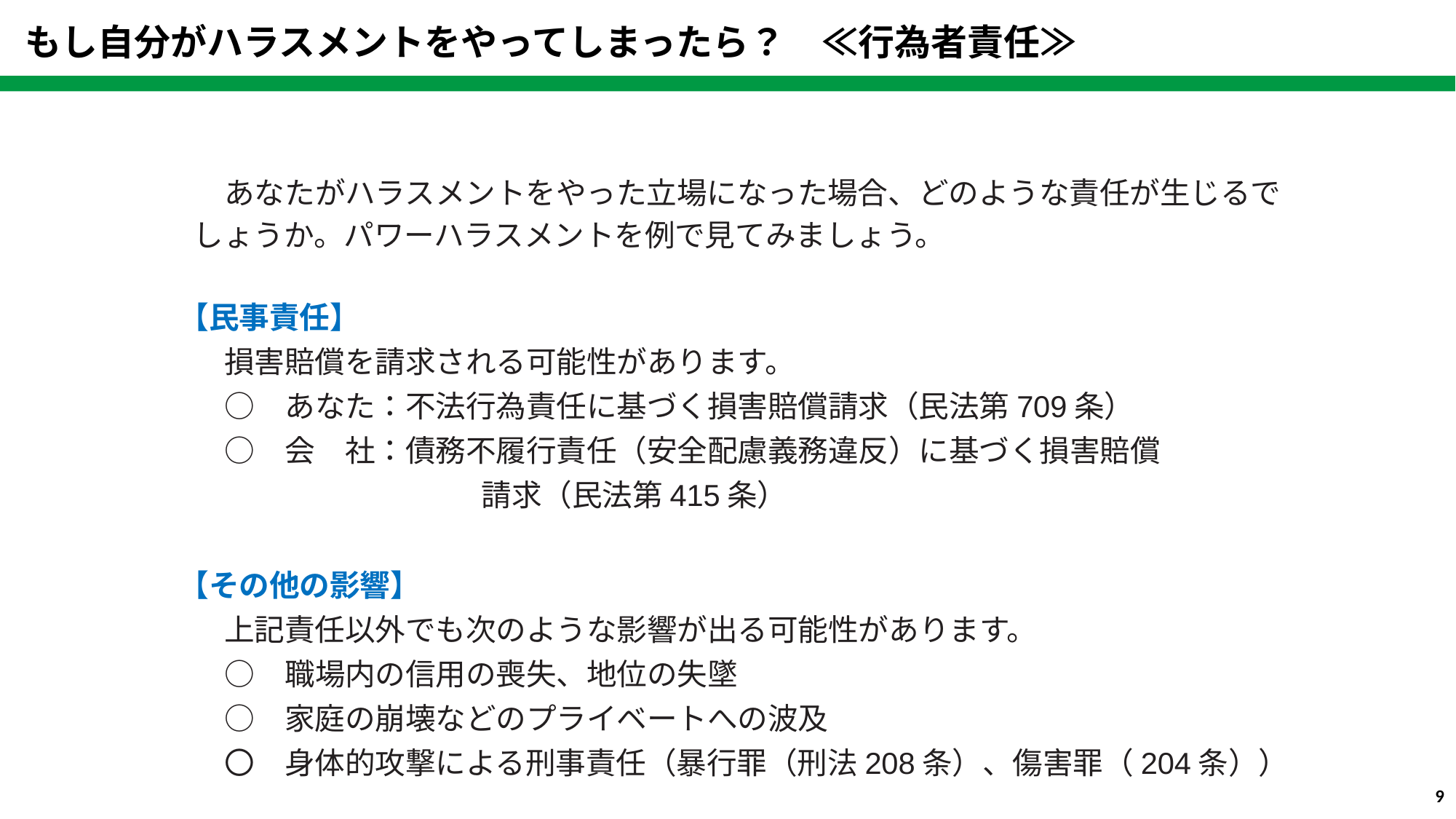

もし自分がハラスメントをやってしまったら？　≪行為者責任≫

もし自分がハラスメントをやってしまったら？《行為者責任》
　あなたがハラスメントをやった立場になった場合、どのような責任が生じるでしょうか。パワーハラスメントを例で見てみましょう。

【民事責任】
　損害賠償を請求される可能性があります。
　○　あなた：不法行為責任に基づく損害賠償請求（民法第709条）
　○　会　社：債務不履行責任（安全配慮義務違反）に基づく損害賠償
	請求（民法第415条）

【その他の影響】
　上記責任以外でも次のような影響が出る可能性があります。
　○　職場内の信用の喪失、地位の失墜
　○　家庭の崩壊などのプライベートへの波及
　〇　身体的攻撃による刑事責任（暴行罪（刑法208条）、傷害罪（204条））
9